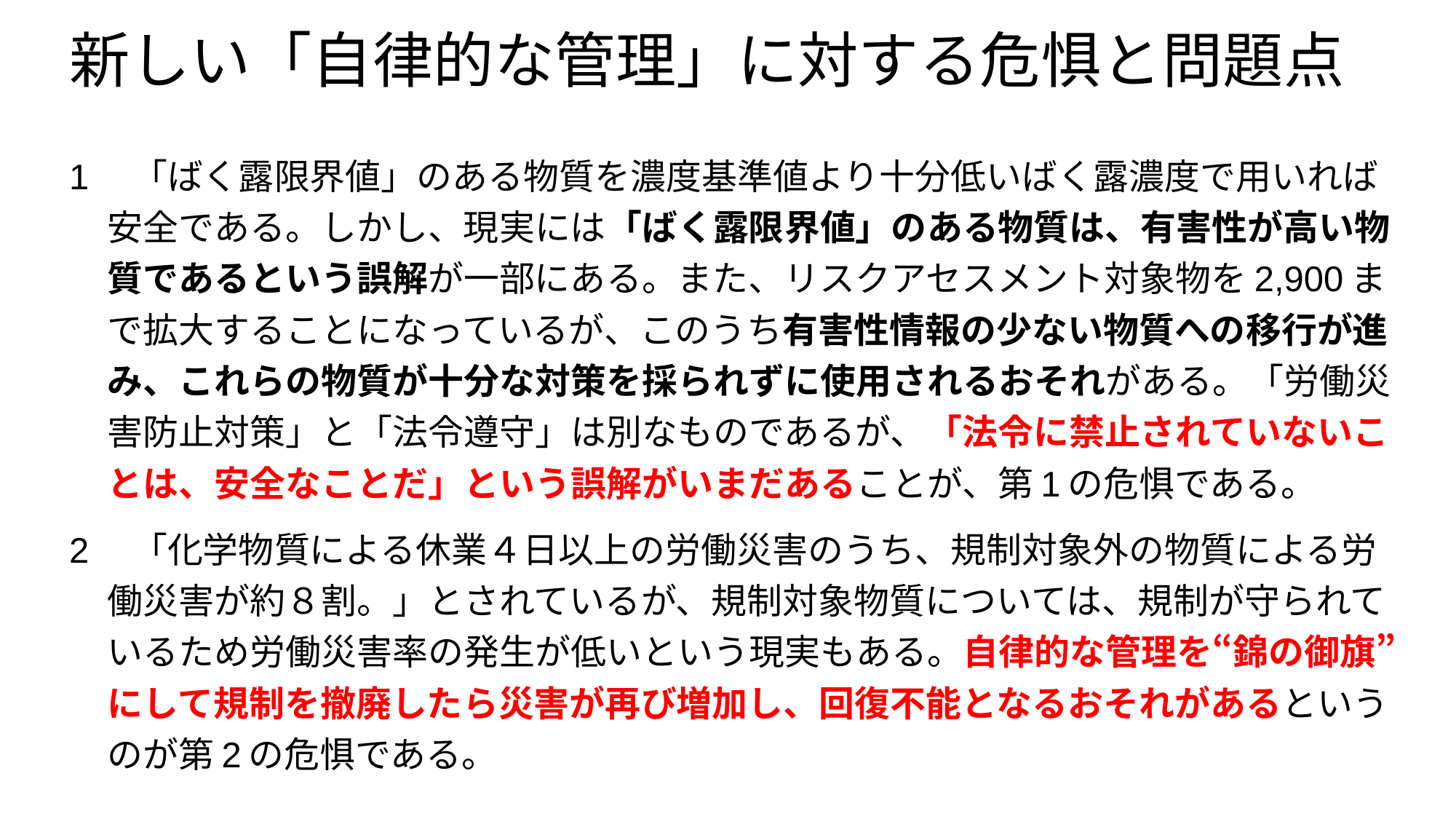

# 新しい「自律的な管理」に対する危惧と問題点
1　「ばく露限界値」のある物質を濃度基準値より十分低いばく露濃度で用いれば安全である。しかし、現実には「ばく露限界値」のある物質は、有害性が高い物質であるという誤解が一部にある。また、リスクアセスメント対象物を2,900まで拡大することになっているが、このうち有害性情報の少ない物質への移行が進み、これらの物質が十分な対策を採られずに使用されるおそれがある。「労働災害防止対策」と「法令遵守」は別なものであるが、「法令に禁止されていないことは、安全なことだ」という誤解がいまだあることが、第1の危惧である。
2　「化学物質による休業４日以上の労働災害のうち、規制対象外の物質による労働災害が約８割。」とされているが、規制対象物質については、規制が守られているため労働災害率の発生が低いという現実もある。自律的な管理を“錦の御旗” にして規制を撤廃したら災害が再び増加し、回復不能となるおそれがあるというのが第2の危惧である。